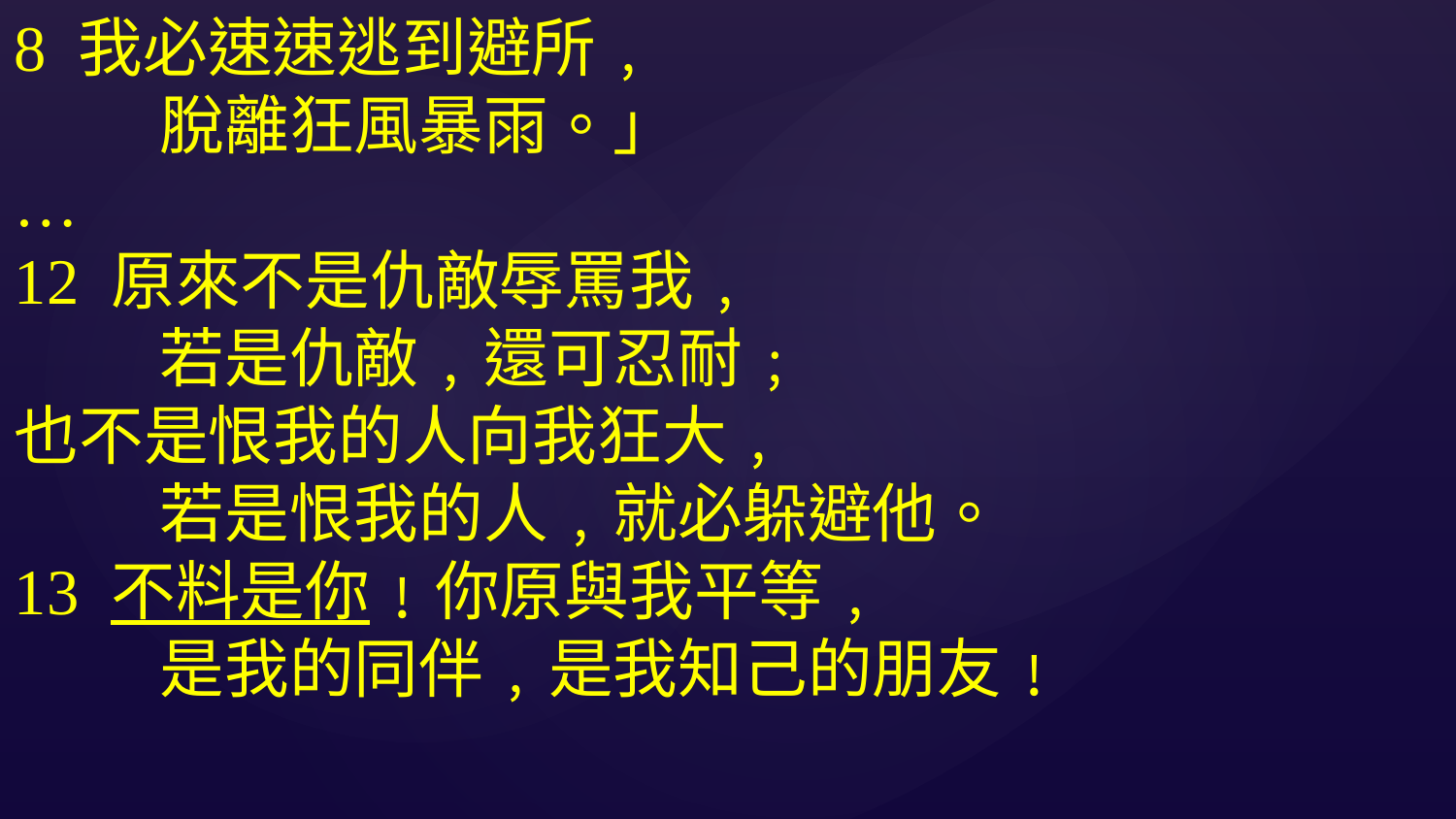

8 我必速速逃到避所﹐
	脫離狂風暴雨。」
…
12 原來不是仇敵辱罵我﹐
	若是仇敵﹐還可忍耐﹔
也不是恨我的人向我狂大﹐
	若是恨我的人﹐就必躲避他。
13 不料是你﹗你原與我平等﹐
	是我的同伴﹐是我知己的朋友﹗